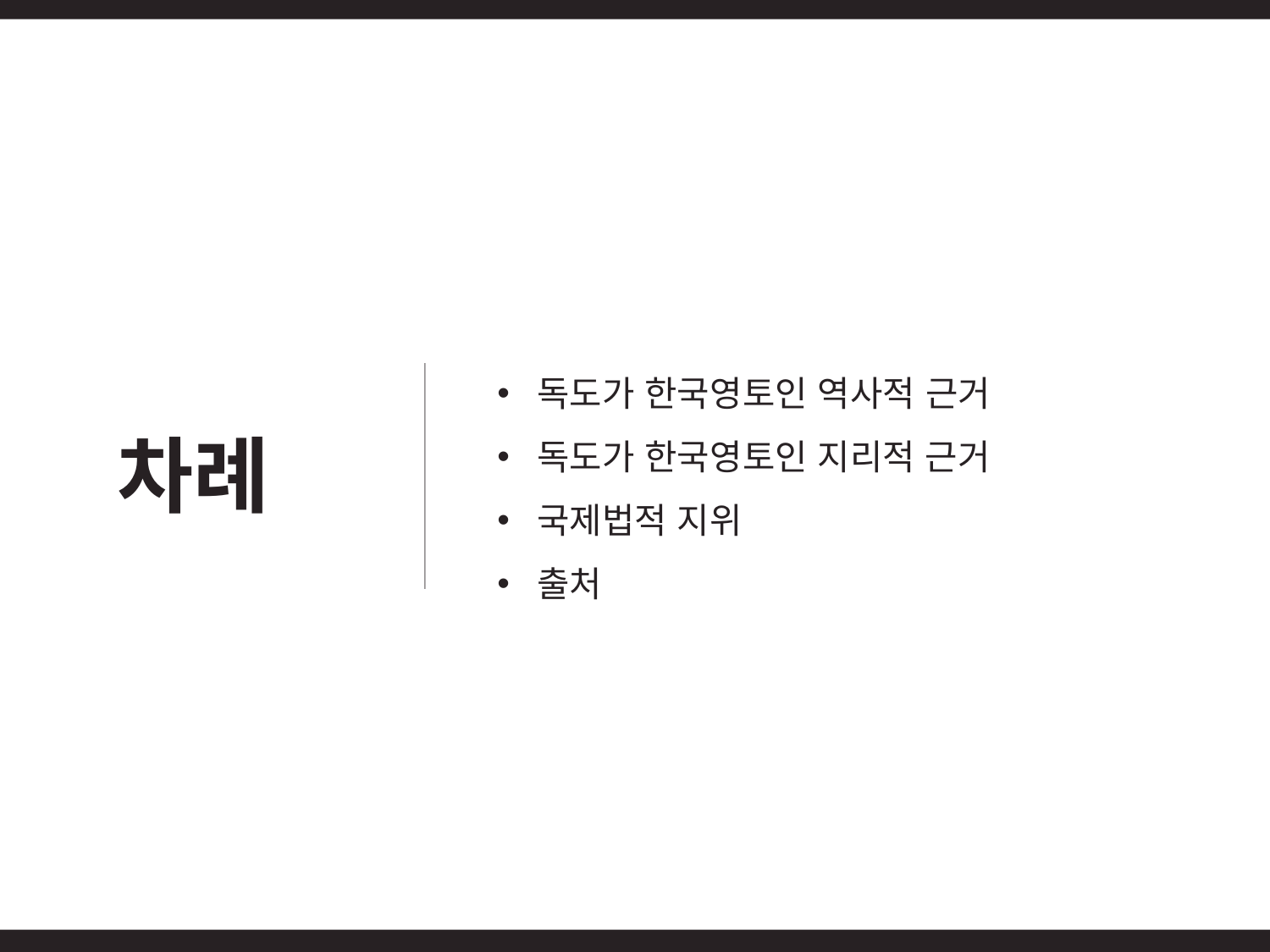

독도가 한국영토인 역사적 근거
독도가 한국영토인 지리적 근거
국제법적 지위
출처
차례